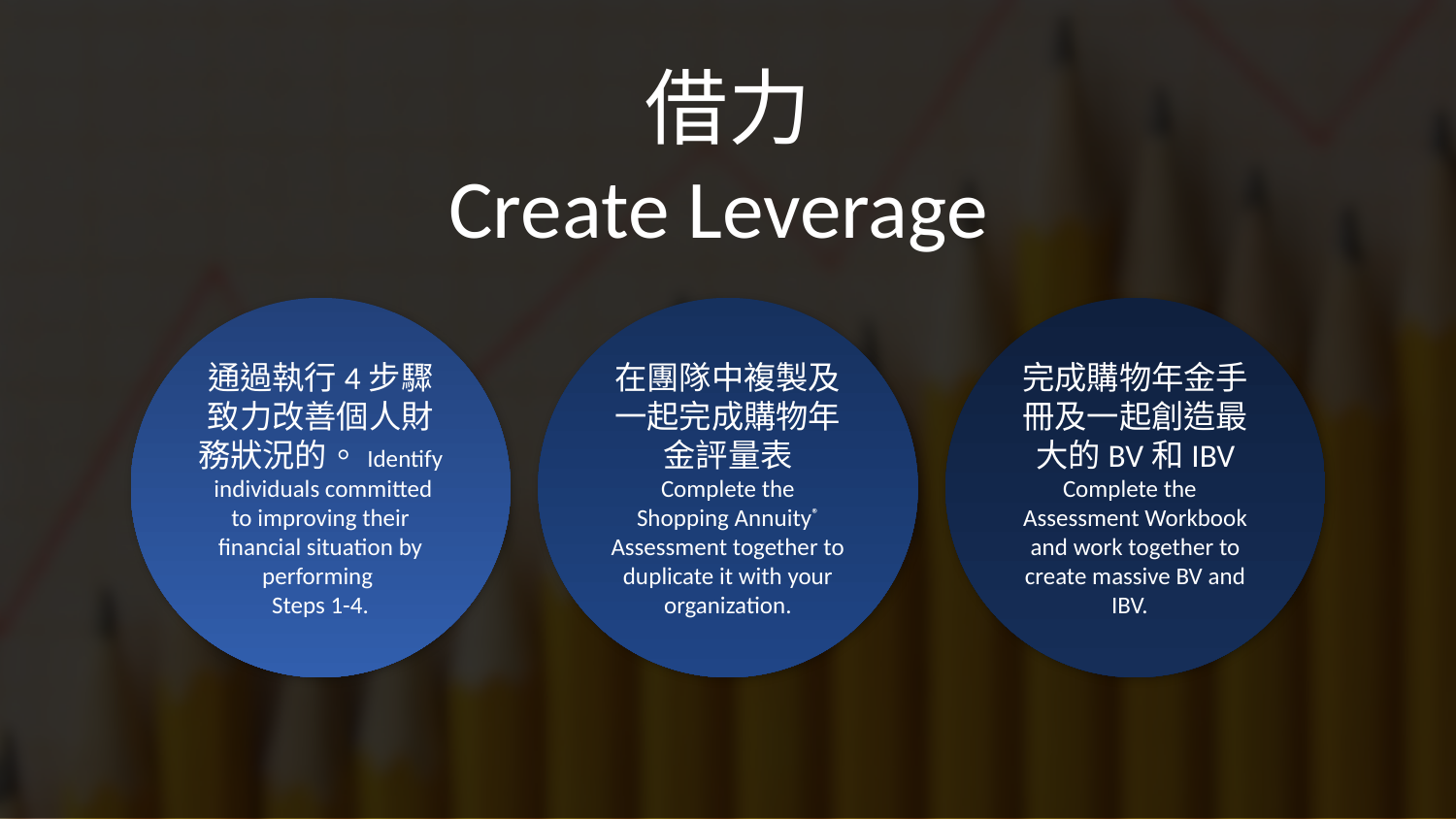

借力
Create Leverage
通過執行4步驟致力改善個人財務狀況的。Identify  individuals committed to improving their financial situation by performing
Steps 1-4.
完成購物年金手冊及一起創造最大的BV和IBV
Complete the
Assessment Workbook and work together to create massive BV and IBV.
在團隊中複製及一起完成購物年金評量表
Complete the
Shopping Annuity® Assessment together to duplicate it with your organization.